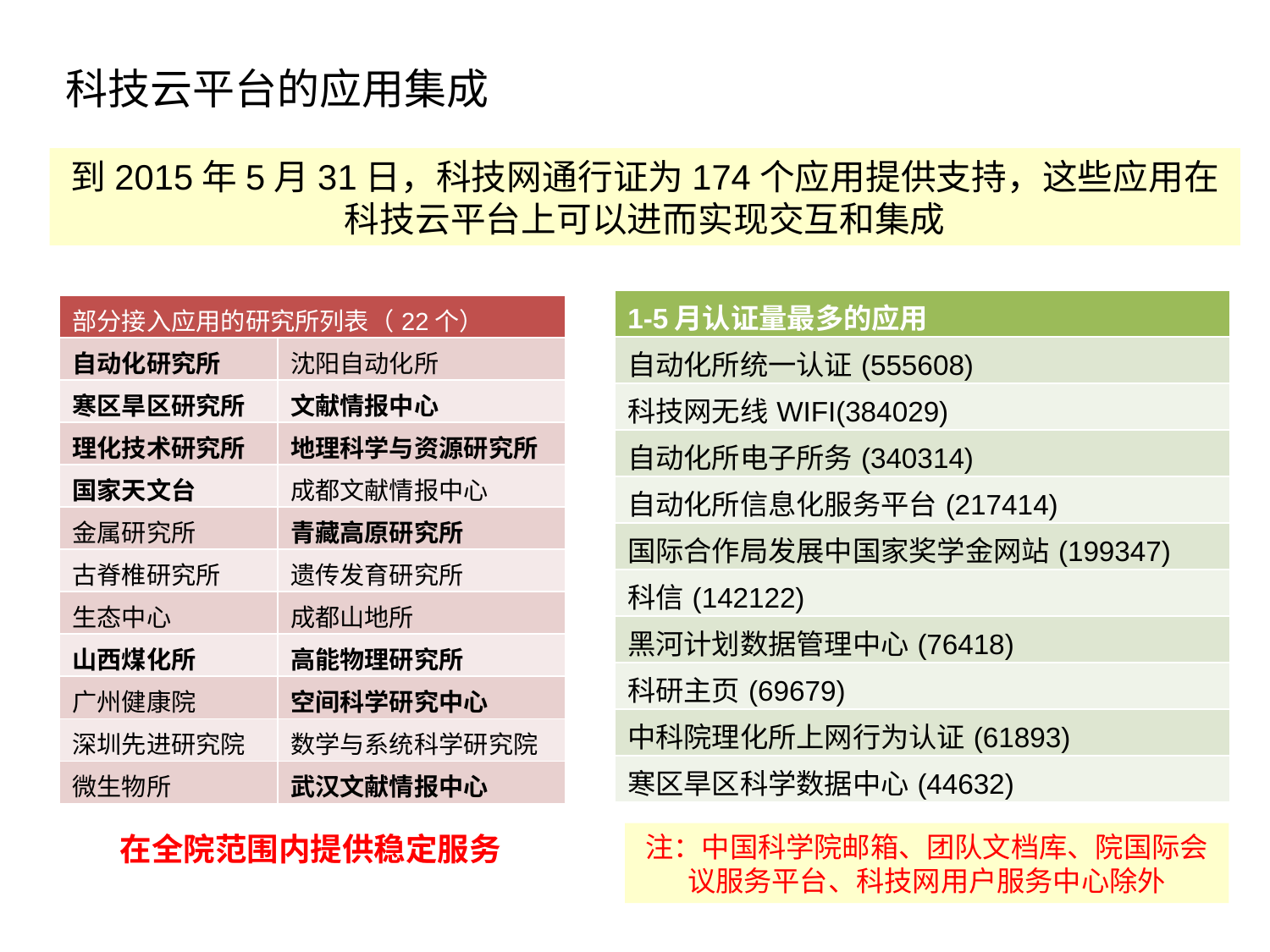

科技云平台的应用集成
到2015年5月31日，科技网通行证为174个应用提供支持，这些应用在科技云平台上可以进而实现交互和集成
| 1-5月认证量最多的应用 |
| --- |
| 自动化所统一认证(555608) |
| 科技网无线WIFI(384029) |
| 自动化所电子所务(340314) |
| 自动化所信息化服务平台(217414) |
| 国际合作局发展中国家奖学金网站(199347) |
| 科信(142122) |
| 黑河计划数据管理中心(76418) |
| 科研主页(69679) |
| 中科院理化所上网行为认证(61893) |
| 寒区旱区科学数据中心(44632) |
| 部分接入应用的研究所列表（22个） |  |
| --- | --- |
| 自动化研究所 | 沈阳自动化所 |
| 寒区旱区研究所 | 文献情报中心 |
| 理化技术研究所 | 地理科学与资源研究所 |
| 国家天文台 | 成都文献情报中心 |
| 金属研究所 | 青藏高原研究所 |
| 古脊椎研究所 | 遗传发育研究所 |
| 生态中心 | 成都山地所 |
| 山西煤化所 | 高能物理研究所 |
| 广州健康院 | 空间科学研究中心 |
| 深圳先进研究院 | 数学与系统科学研究院 |
| 微生物所 | 武汉文献情报中心 |
在全院范围内提供稳定服务
注：中国科学院邮箱、团队文档库、院国际会议服务平台、科技网用户服务中心除外